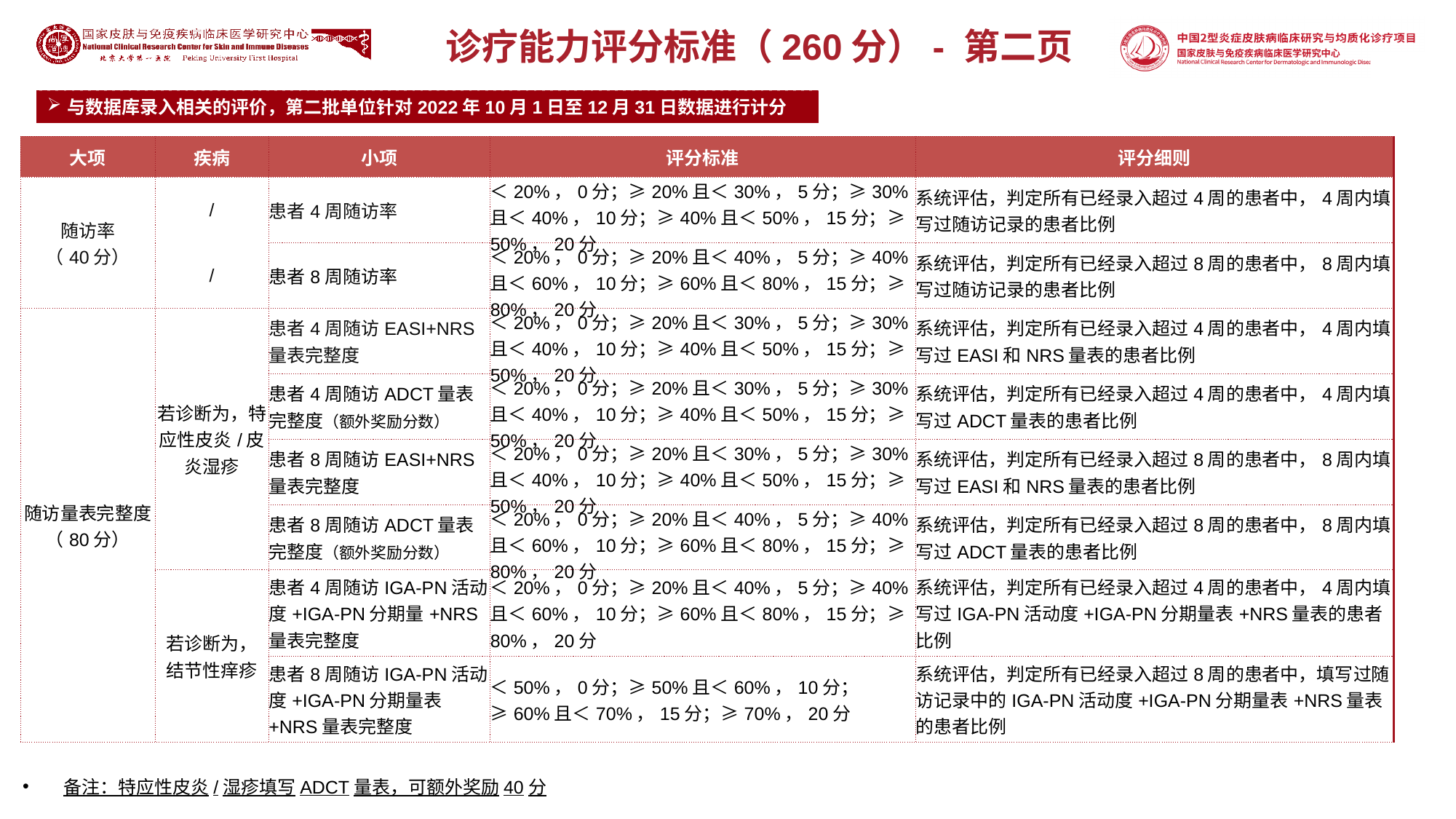

诊疗能力评分标准（260分）- 第二页
与数据库录入相关的评价，第二批单位针对2022年10月1日至12月31日数据进行计分
| 大项 | 疾病 | 小项 | 评分标准 | 评分细则 |
| --- | --- | --- | --- | --- |
| 随访率 （40分） | / | 患者4周随访率 | ＜20%，0分；≥20%且＜30%，5分；≥30%且＜40%，10分；≥40%且＜50%，15分；≥50%，20分 | 系统评估，判定所有已经录入超过4周的患者中，4周内填写过随访记录的患者比例 |
|  | / | 患者8周随访率 | ＜20%，0分；≥20%且＜40%，5分；≥40%且＜60%，10分；≥60%且＜80%，15分；≥80%，20分 | 系统评估，判定所有已经录入超过8周的患者中，8周内填写过随访记录的患者比例 |
| 随访量表完整度（80分） | 若诊断为，特应性皮炎/皮炎湿疹 | 患者4周随访EASI+NRS量表完整度 | ＜20%，0分；≥20%且＜30%，5分；≥30%且＜40%，10分；≥40%且＜50%，15分；≥50%，20分 | 系统评估，判定所有已经录入超过4周的患者中，4周内填写过EASI和NRS量表的患者比例 |
|  |  | 患者4周随访ADCT量表完整度（额外奖励分数） | ＜20%，0分；≥20%且＜30%，5分；≥30%且＜40%，10分；≥40%且＜50%，15分；≥50%，20分 | 系统评估，判定所有已经录入超过4周的患者中，4周内填写过ADCT量表的患者比例 |
|  |  | 患者8周随访EASI+NRS量表完整度 | ＜20%，0分；≥20%且＜30%，5分；≥30%且＜40%，10分；≥40%且＜50%，15分；≥50%，20分 | 系统评估，判定所有已经录入超过8周的患者中，8周内填写过EASI和NRS量表的患者比例 |
|  |  | 患者8周随访ADCT量表完整度（额外奖励分数） | ＜20%，0分；≥20%且＜40%，5分；≥40%且＜60%，10分；≥60%且＜80%，15分；≥80%，20分 | 系统评估，判定所有已经录入超过8周的患者中，8周内填写过ADCT量表的患者比例 |
|  | 若诊断为， 结节性痒疹 | 患者4周随访IGA-PN活动度+IGA-PN分期量+NRS量表完整度 | ＜20%，0分；≥20%且＜40%，5分；≥40%且＜60%，10分；≥60%且＜80%，15分；≥80%，20分 | 系统评估，判定所有已经录入超过4周的患者中，4周内填写过IGA-PN活动度+IGA-PN分期量表+NRS量表的患者比例 |
|  |  | 患者8周随访IGA-PN活动度+IGA-PN分期量表+NRS量表完整度 | ＜50%，0分；≥50%且＜60%，10分；≥60%且＜70%，15分；≥70%，20分 | 系统评估，判定所有已经录入超过8周的患者中，填写过随访记录中的IGA-PN活动度+IGA-PN分期量表+NRS量表的患者比例 |
备注：特应性皮炎/湿疹填写ADCT量表，可额外奖励40分